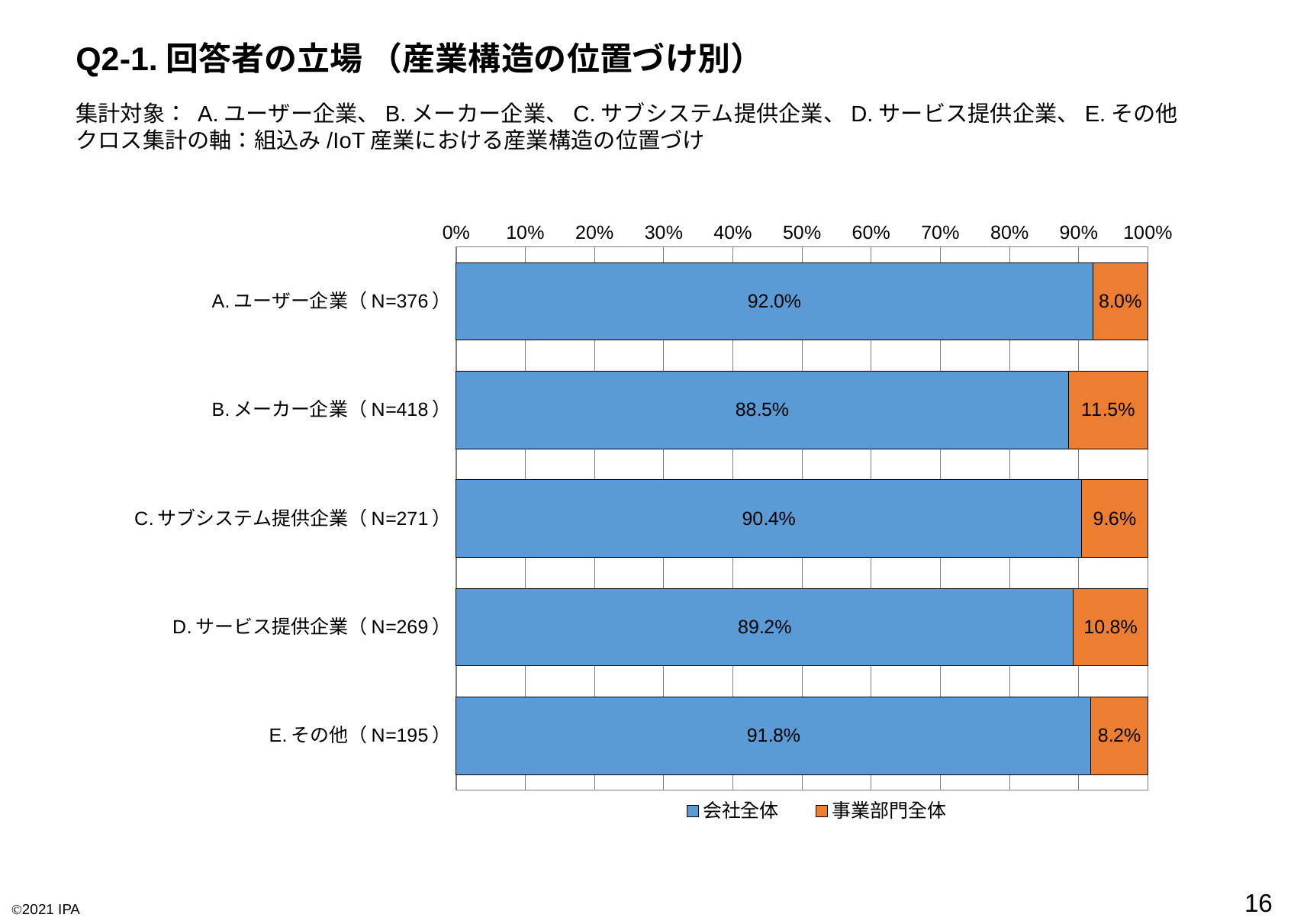

Q2-1.回答者の立場 （産業構造の位置づけ別）
集計対象： A.ユーザー企業、B.メーカー企業、C.サブシステム提供企業、D.サービス提供企業、E.その他
クロス集計の軸：組込み/IoT産業における産業構造の位置づけ

### Chart

| Category | 会社全体 | 事業部門全体 |
|---|---|---|
| A.ユーザー企業（N=376） | 0.9202127659574468 | 0.0797872340425532 |
| B.メーカー企業（N=418） | 0.8851674641148325 | 0.11483253588516747 |
| C.サブシステム提供企業（N=271） | 0.9040590405904059 | 0.0959409594095941 |
| D.サービス提供企業（N=269） | 0.8921933085501859 | 0.10780669144981413 |
| E.その他（N=195） | 0.9179487179487179 | 0.08205128205128205 |